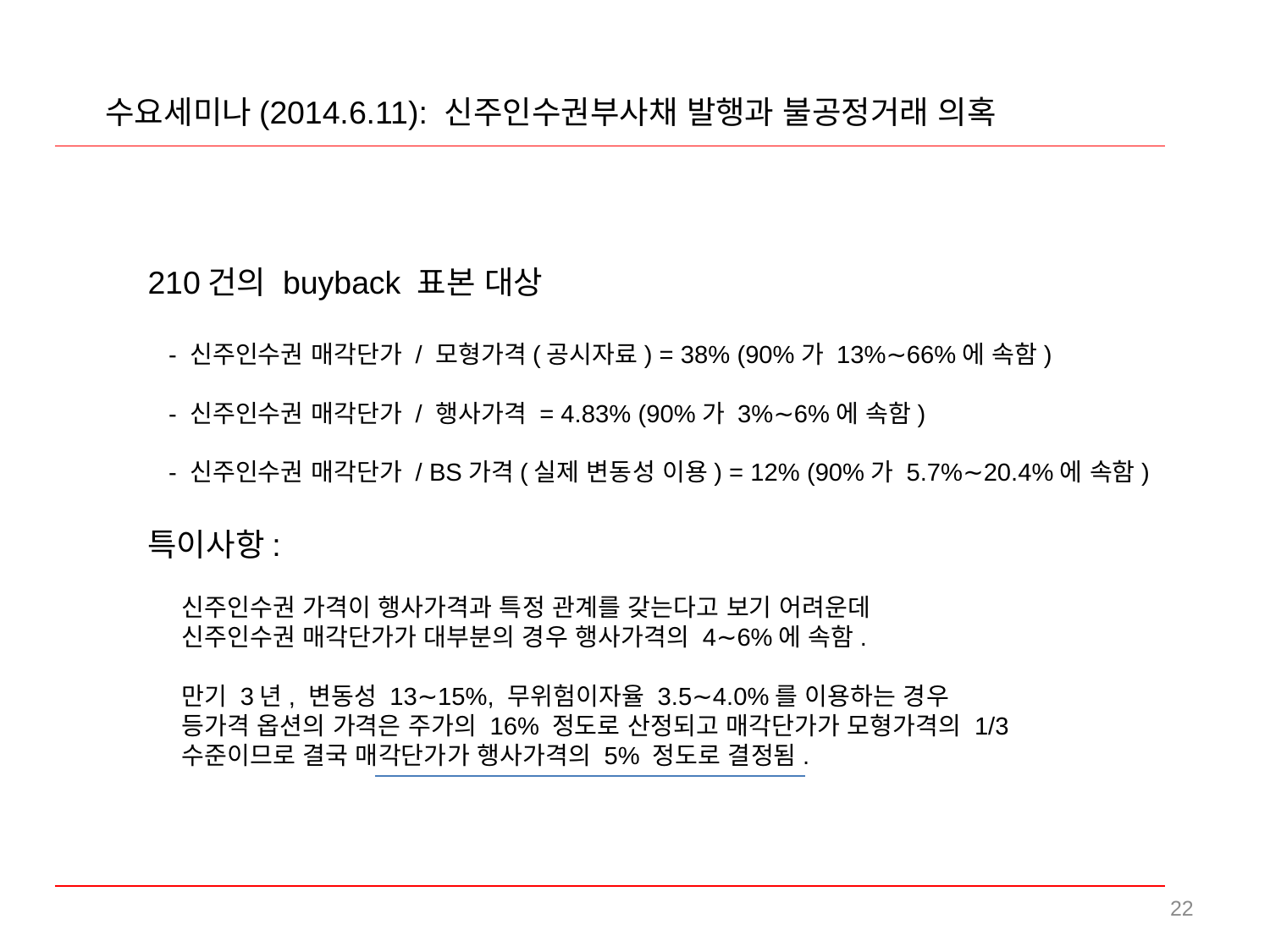

수요세미나(2014.6.11): 신주인수권부사채 발행과 불공정거래 의혹
210건의 buyback 표본 대상

   - 신주인수권 매각단가 / 모형가격(공시자료) = 38% (90%가 13%∼66%에 속함)

   - 신주인수권 매각단가 / 행사가격 = 4.83% (90%가 3%∼6%에 속함)

   - 신주인수권 매각단가 / BS가격(실제 변동성 이용) = 12% (90%가 5.7%∼20.4%에 속함)

특이사항:

    신주인수권 가격이 행사가격과 특정 관계를 갖는다고 보기 어려운데
    신주인수권 매각단가가 대부분의 경우 행사가격의 4∼6%에 속함.

    만기 3년, 변동성 13∼15%, 무위험이자율 3.5∼4.0%를 이용하는 경우
    등가격 옵션의 가격은 주가의 16% 정도로 산정되고 매각단가가 모형가격의 1/3
    수준이므로 결국 매각단가가 행사가격의 5% 정도로 결정됨.
22